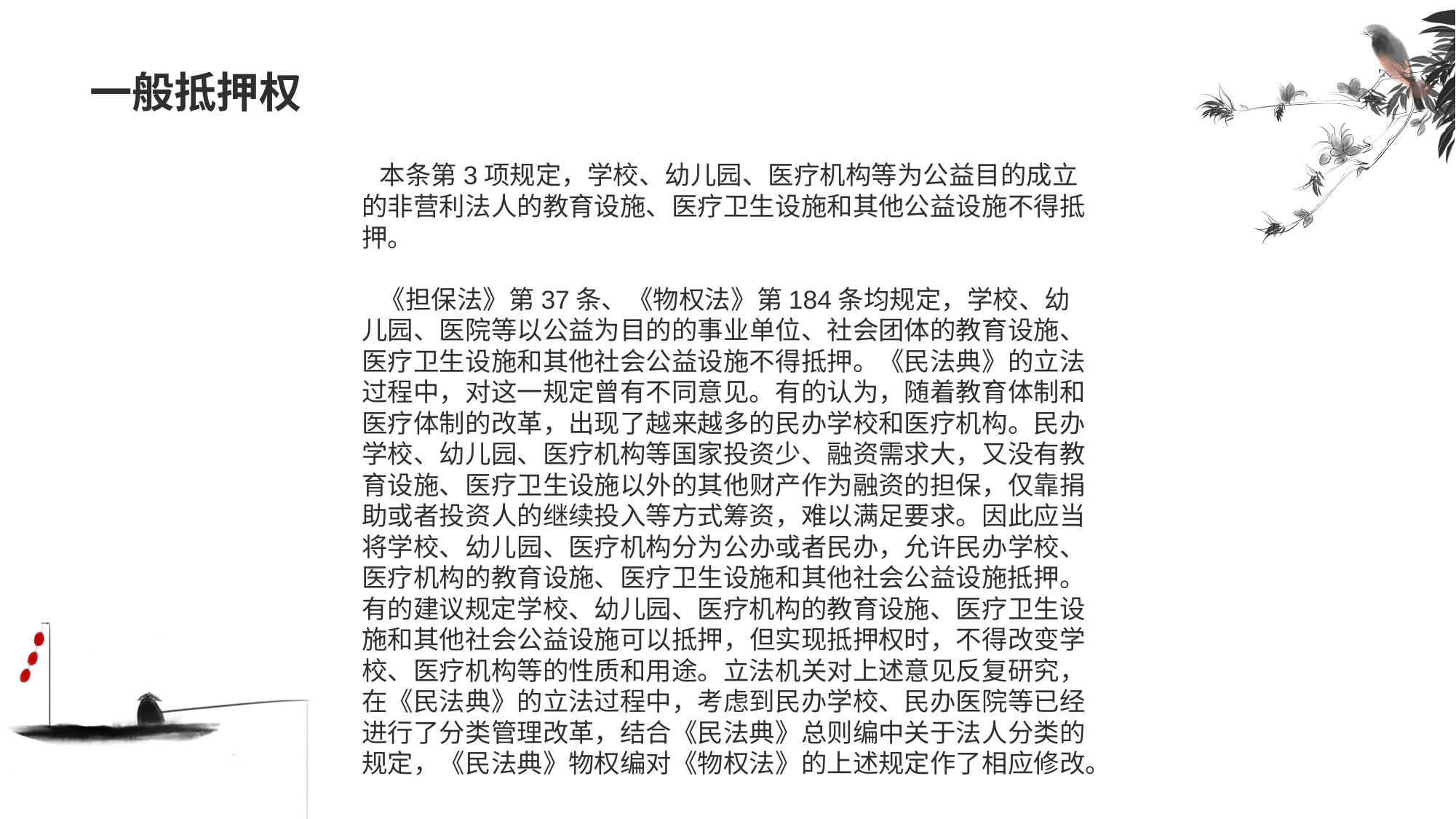

# 一般抵押权

  本条第3项规定，学校、幼儿园、医疗机构等为公益目的成立的非营利法人的教育设施、医疗卫生设施和其他公益设施不得抵押。

  《担保法》第37条、《物权法》第184条均规定，学校、幼儿园、医院等以公益为目的的事业单位、社会团体的教育设施、医疗卫生设施和其他社会公益设施不得抵押。《民法典》的立法过程中，对这一规定曾有不同意见。有的认为，随着教育体制和医疗体制的改革，出现了越来越多的民办学校和医疗机构。民办学校、幼儿园、医疗机构等国家投资少、融资需求大，又没有教育设施、医疗卫生设施以外的其他财产作为融资的担保，仅靠捐助或者投资人的继续投入等方式筹资，难以满足要求。因此应当将学校、幼儿园、医疗机构分为公办或者民办，允许民办学校、医疗机构的教育设施、医疗卫生设施和其他社会公益设施抵押。有的建议规定学校、幼儿园、医疗机构的教育设施、医疗卫生设施和其他社会公益设施可以抵押，但实现抵押权时，不得改变学校、医疗机构等的性质和用途。立法机关对上述意见反复研究，在《民法典》的立法过程中，考虑到民办学校、民办医院等已经进行了分类管理改革，结合《民法典》总则编中关于法人分类的规定，《民法典》物权编对《物权法》的上述规定作了相应修改。
96